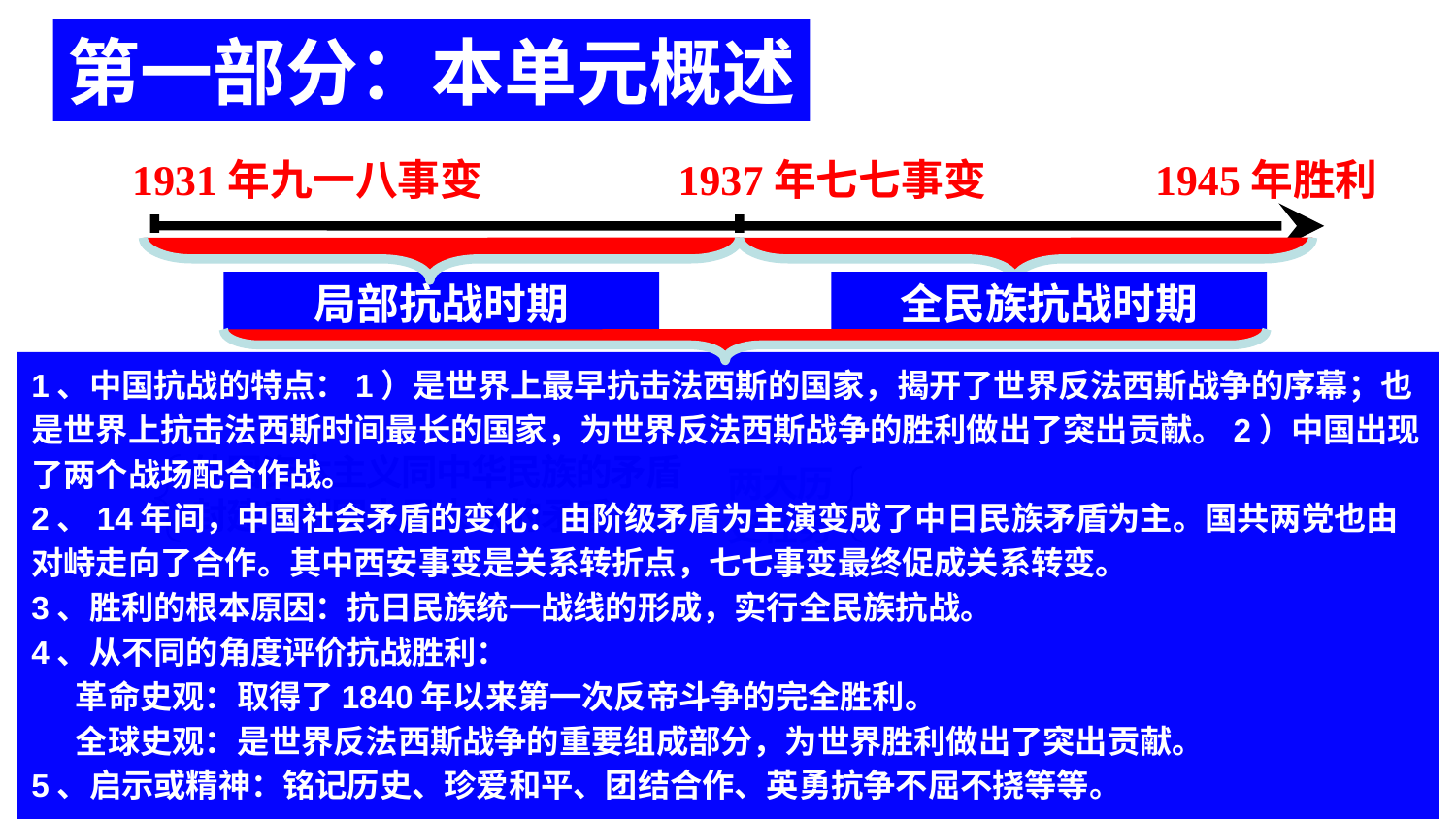

第一部分：本单元概述

   1931年九一八事变
   1937年七七事变
1945年胜利

局部抗战时期
全民族抗战时期
1、中国抗战的特点：1）是世界上最早抗击法西斯的国家，揭开了世界反法西斯战争的序幕；也是世界上抗击法西斯时间最长的国家，为世界反法西斯战争的胜利做出了突出贡献。2）中国出现了两个战场配合作战。
2、14年间，中国社会矛盾的变化：由阶级矛盾为主演变成了中日民族矛盾为主。国共两党也由对峙走向了合作。其中西安事变是关系转折点，七七事变最终促成关系转变。
3、胜利的根本原因：抗日民族统一战线的形成，实行全民族抗战。
4、从不同的角度评价抗战胜利：
     革命史观：取得了1840年以来第一次反帝斗争的完全胜利。
     全球史观：是世界反法西斯战争的重要组成部分，为世界胜利做出了突出贡献。
5、启示或精神：铭记历史、珍爱和平、团结合作、英勇抗争不屈不挠等等。

外国资本主义同中华民族的矛盾
封建专制同人民大众的矛盾

两大历史任务